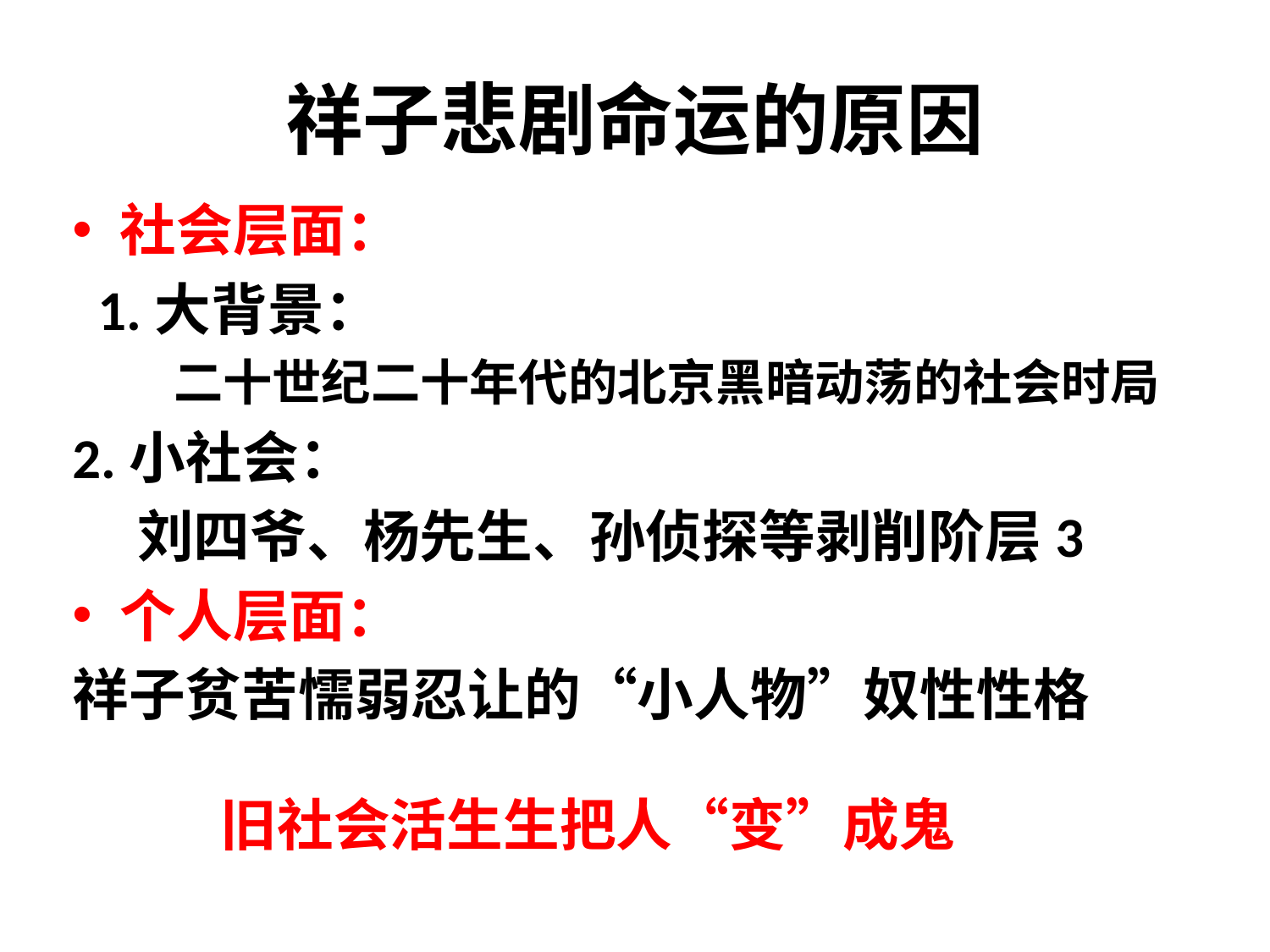

# 祥子悲剧命运的原因
社会层面：
  1.大背景：
        二十世纪二十年代的北京黑暗动荡的社会时局
2.小社会：
    刘四爷、杨先生、孙侦探等剥削阶层3
个人层面：
祥子贫苦懦弱忍让的“小人物”奴性性格

旧社会活生生把人“变”成鬼